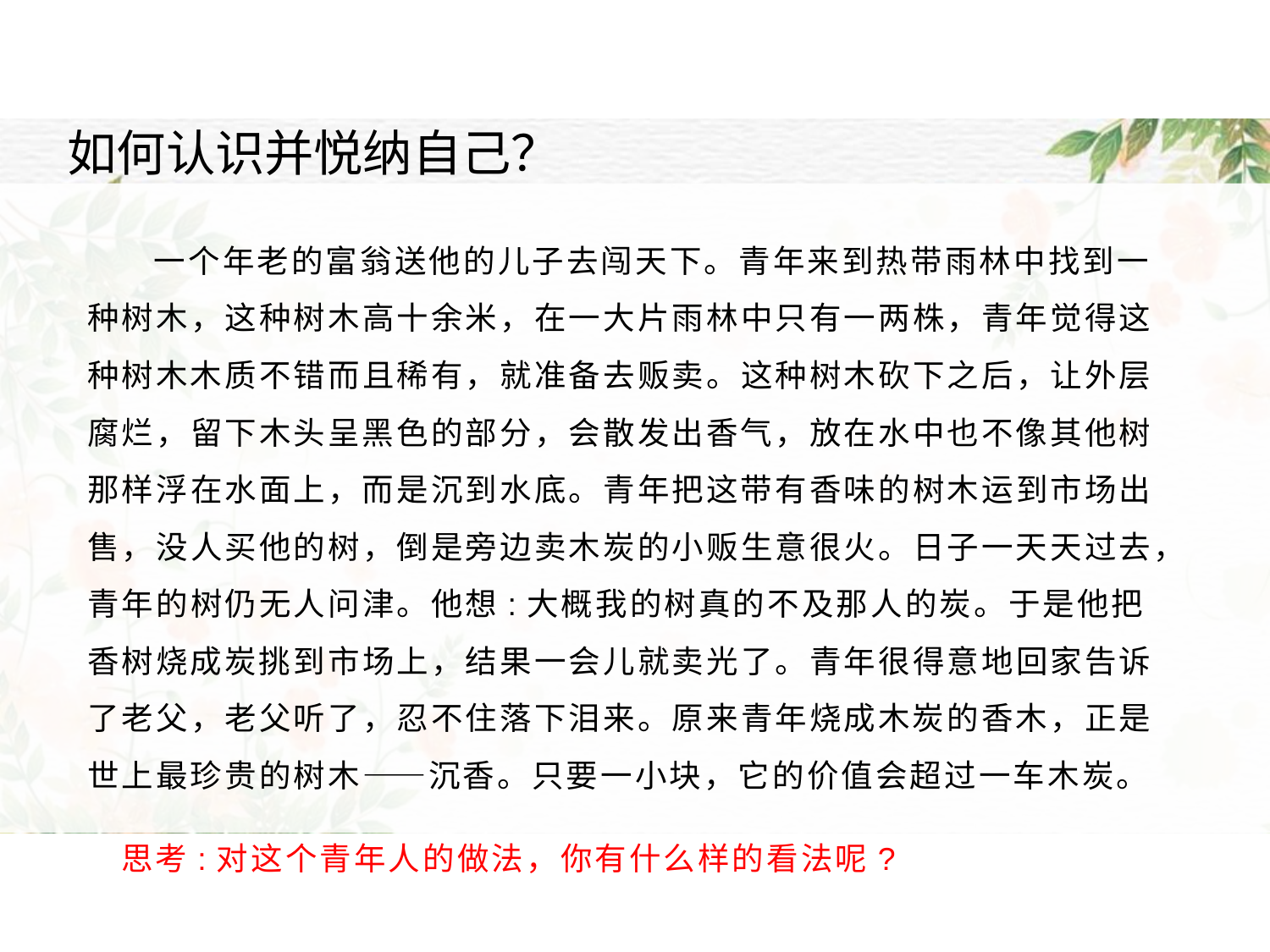

如何认识并悦纳自己？
      一个年老的富翁送他的儿子去闯天下。青年来到热带雨林中找到一种树木，这种树木高十余米，在一大片雨林中只有一两株，青年觉得这种树木木质不错而且稀有，就准备去贩卖。这种树木砍下之后，让外层腐烂，留下木头呈黑色的部分，会散发出香气，放在水中也不像其他树那样浮在水面上，而是沉到水底。青年把这带有香味的树木运到市场出售，没人买他的树，倒是旁边卖木炭的小贩生意很火。日子一天天过去，青年的树仍无人问津。他想:大概我的树真的不及那人的炭。于是他把香树烧成炭挑到市场上，结果一会儿就卖光了。青年很得意地回家告诉了老父，老父听了，忍不住落下泪来。原来青年烧成木炭的香木，正是世上最珍贵的树木——沉香。只要一小块，它的价值会超过一车木炭。
思考:对这个青年人的做法，你有什么样的看法呢?